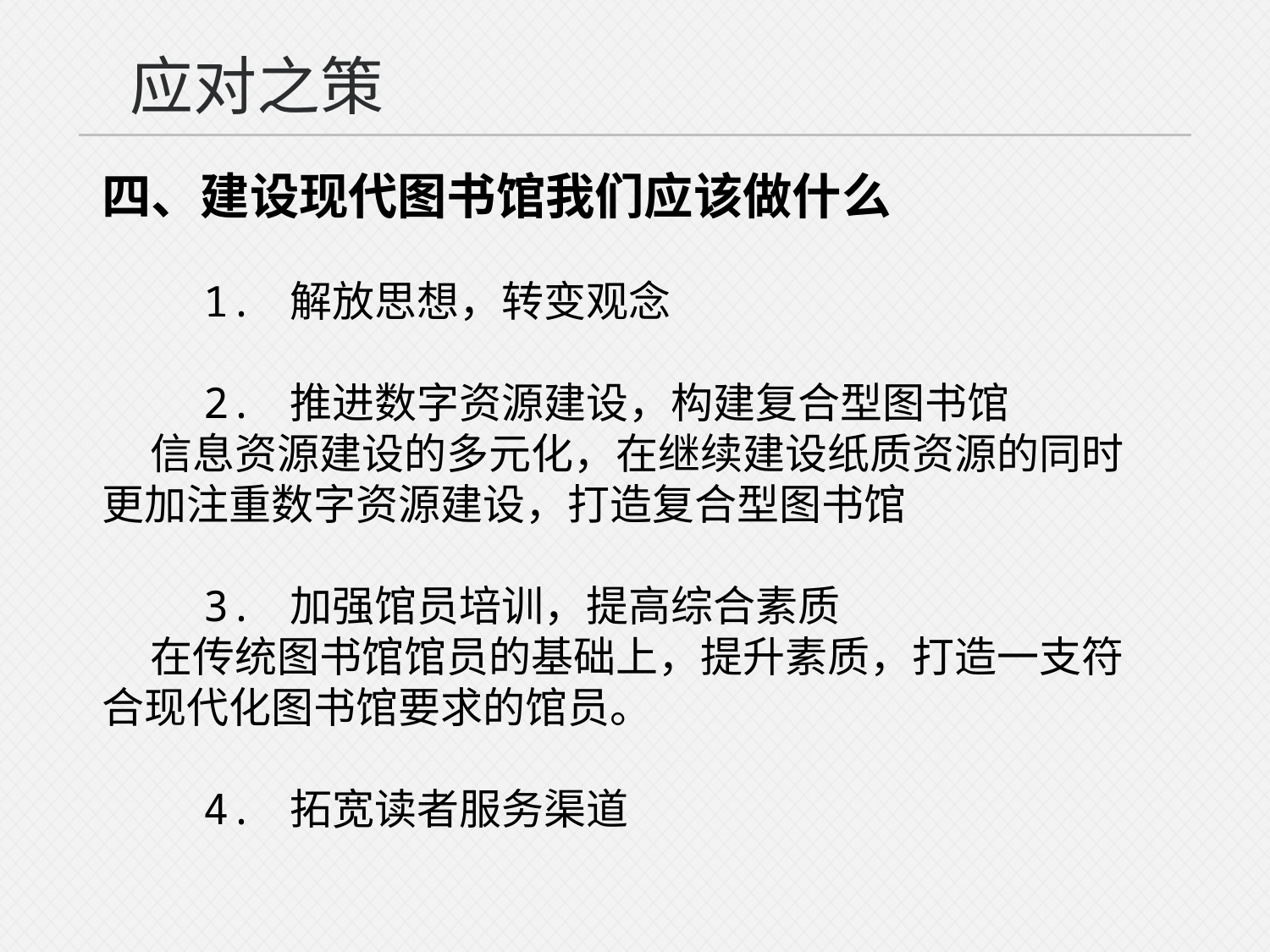

应对之策
四、建设现代图书馆我们应该做什么

    1. 解放思想，转变观念

    2. 推进数字资源建设，构建复合型图书馆
    信息资源建设的多元化，在继续建设纸质资源的同时更加注重数字资源建设，打造复合型图书馆

    3. 加强馆员培训，提高综合素质
    在传统图书馆馆员的基础上，提升素质，打造一支符合现代化图书馆要求的馆员。

    4. 拓宽读者服务渠道